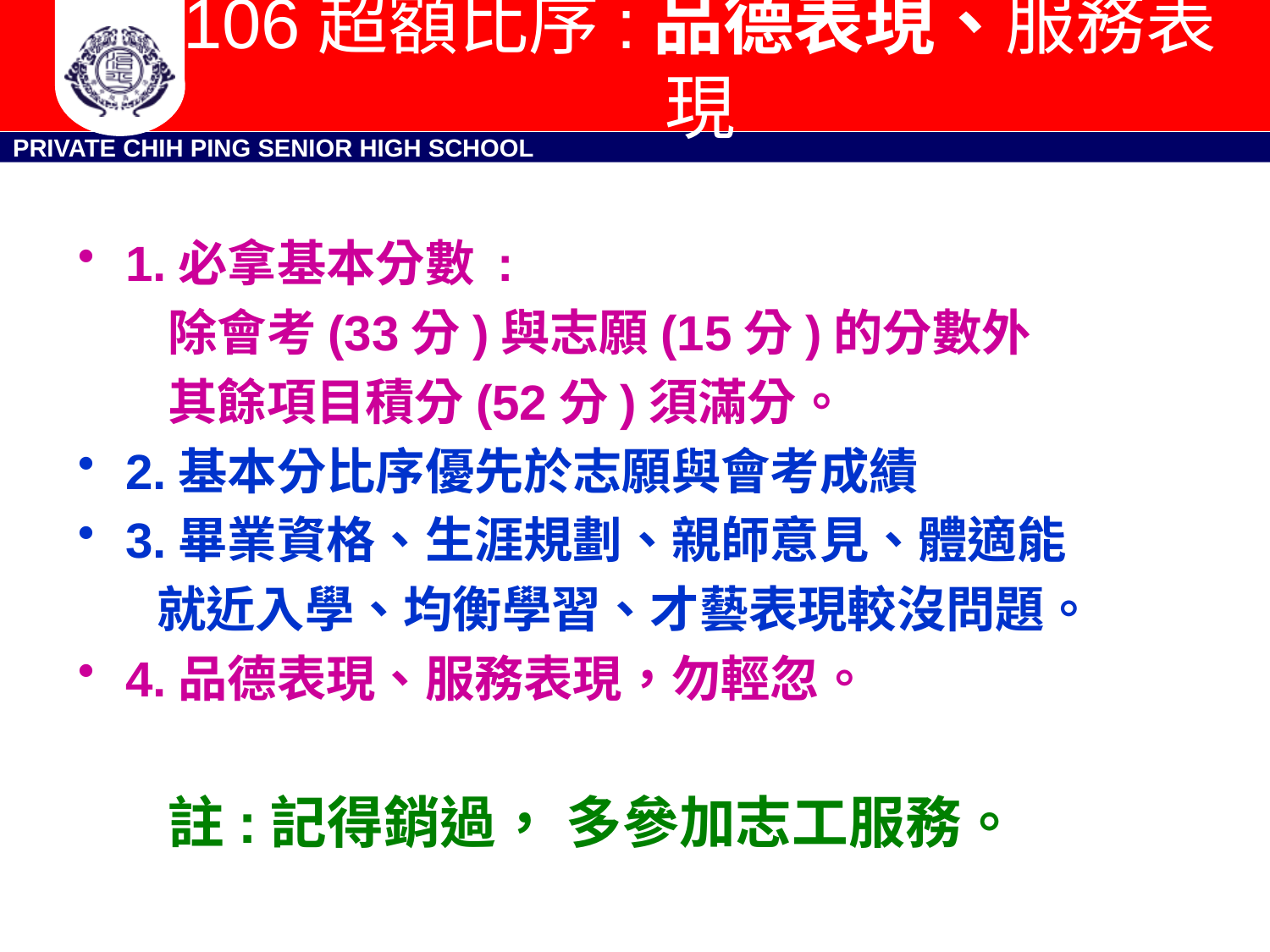

# 106超額比序:品德表現、服務表現
1.必拿基本分數 :
       除會考(33分)與志願(15分)的分數外
       其餘項目積分(52分)須滿分。
2.基本分比序優先於志願與會考成績
3.畢業資格、生涯規劃、親師意見、體適能
      就近入學、均衡學習、才藝表現較沒問題。
4.品德表現、服務表現，勿輕忽。

       註:記得銷過， 多參加志工服務。